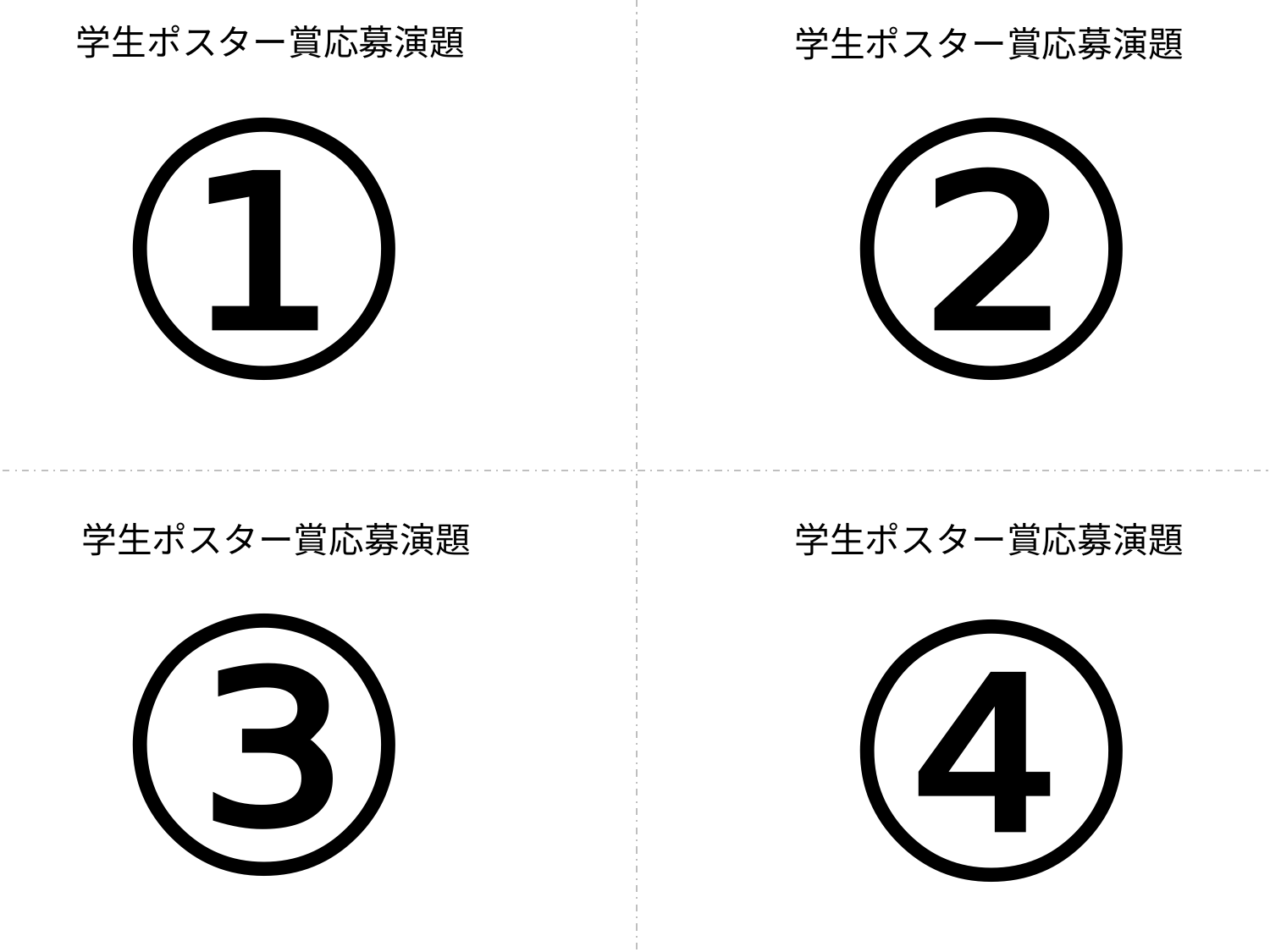

学生ポスター賞応募演題
学生ポスター賞応募演題
①
②
学生ポスター賞応募演題
学生ポスター賞応募演題
③
④